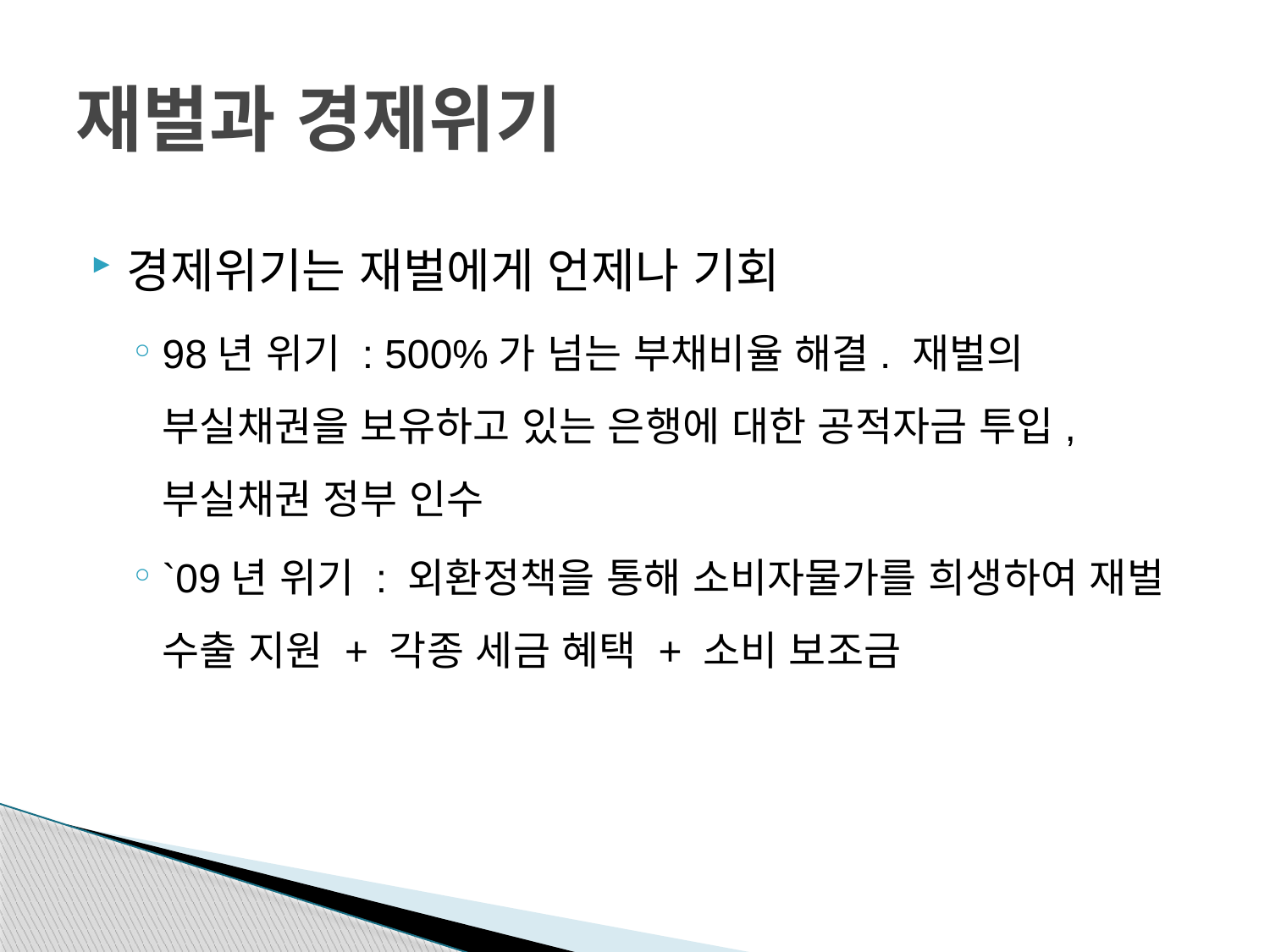

# 재벌과 경제위기
경제위기는 재벌에게 언제나 기회
98년 위기 : 500%가 넘는 부채비율 해결. 재벌의 부실채권을 보유하고 있는 은행에 대한 공적자금 투입, 부실채권 정부 인수
`09년 위기 : 외환정책을 통해 소비자물가를 희생하여 재벌 수출 지원 + 각종 세금 혜택 + 소비 보조금